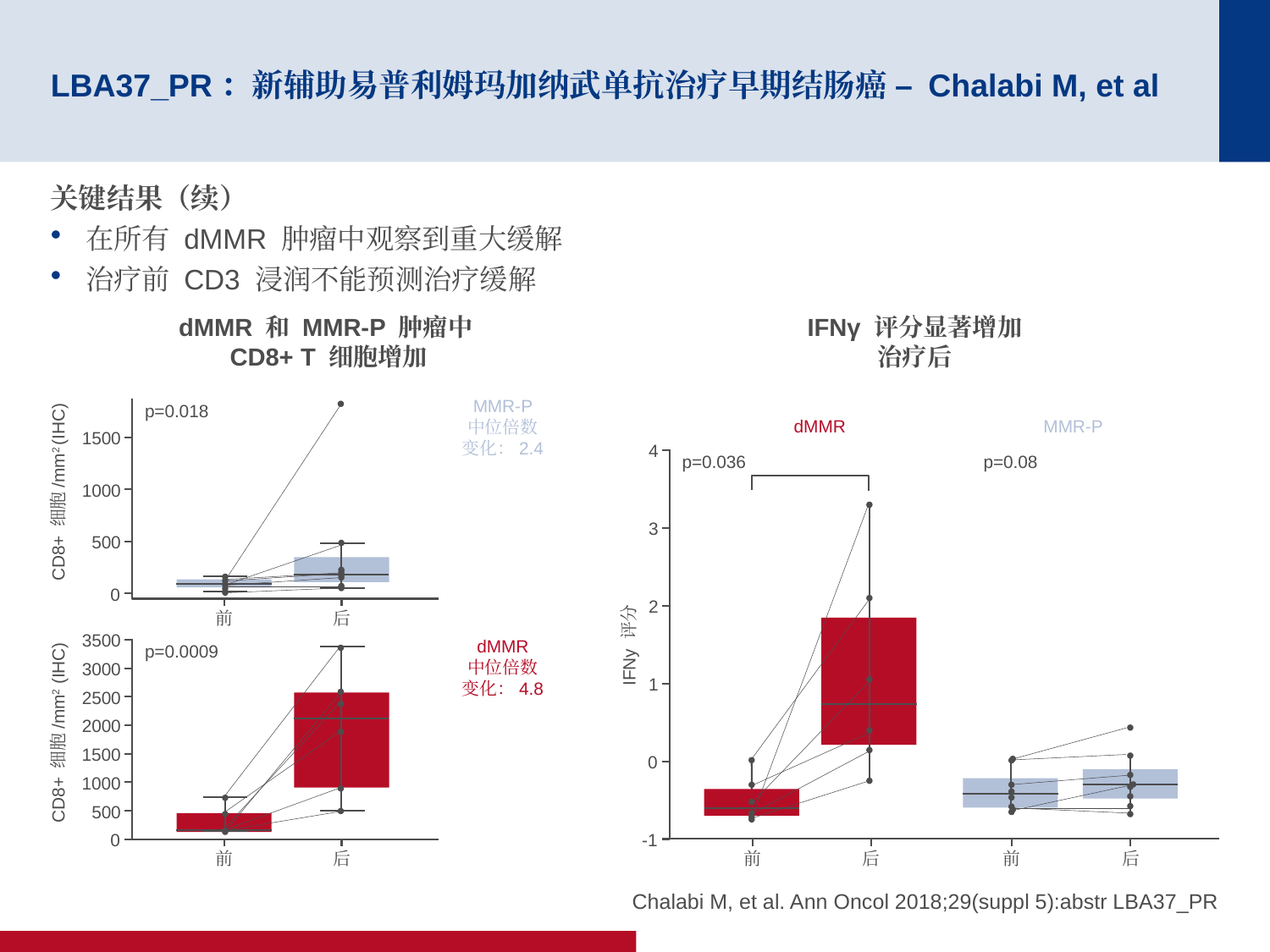

# LBA37_PR：新辅助易普利姆玛加纳武单抗治疗早期结肠癌 – Chalabi M, et al
关键结果（续）
在所有 dMMR 肿瘤中观察到重大缓解
治疗前 CD3 浸润不能预测治疗缓解
dMMR 和 MMR-P 肿瘤中
CD8+ T 细胞增加
IFNγ 评分显著增加
治疗后
MMR-P
中位倍数
变化：2.4

p=0.018

1500
1000
CD8+ 细胞/mm2 (IHC)
500

0

前
后
dMMR
MMR-P
4

p=0.036
p=0.08

3

2

IFNy 评分
1

0

-1
前
后
前
后
3500
dMMR
中位倍数
变化：4.8

p=0.0009

3000
2500

2000
CD8+ 细胞/mm2 (IHC)

1500
1000

500

0
前
后
Chalabi M, et al. Ann Oncol 2018;29(suppl 5):abstr LBA37_PR